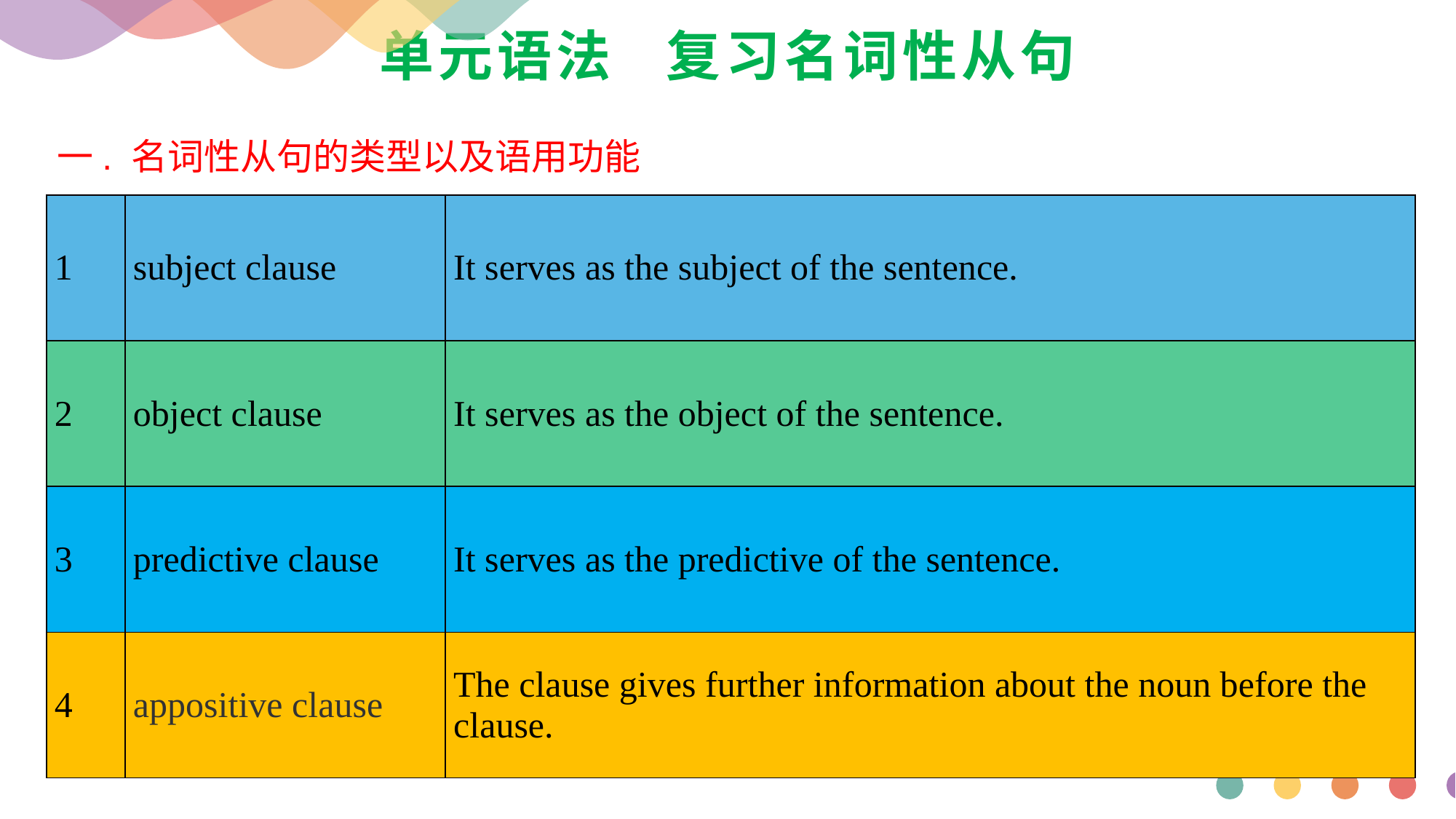

# 单元语法   复习名词性从句
一. 名词性从句的类型以及语用功能
| 1 | subject clause | It serves as the subject of the sentence. |
| --- | --- | --- |
| 2 | object clause | It serves as the object of the sentence. |
| 3 | predictive clause | It serves as the predictive of the sentence. |
| 4 | appositive clause | The clause gives further information about the noun before the clause. |